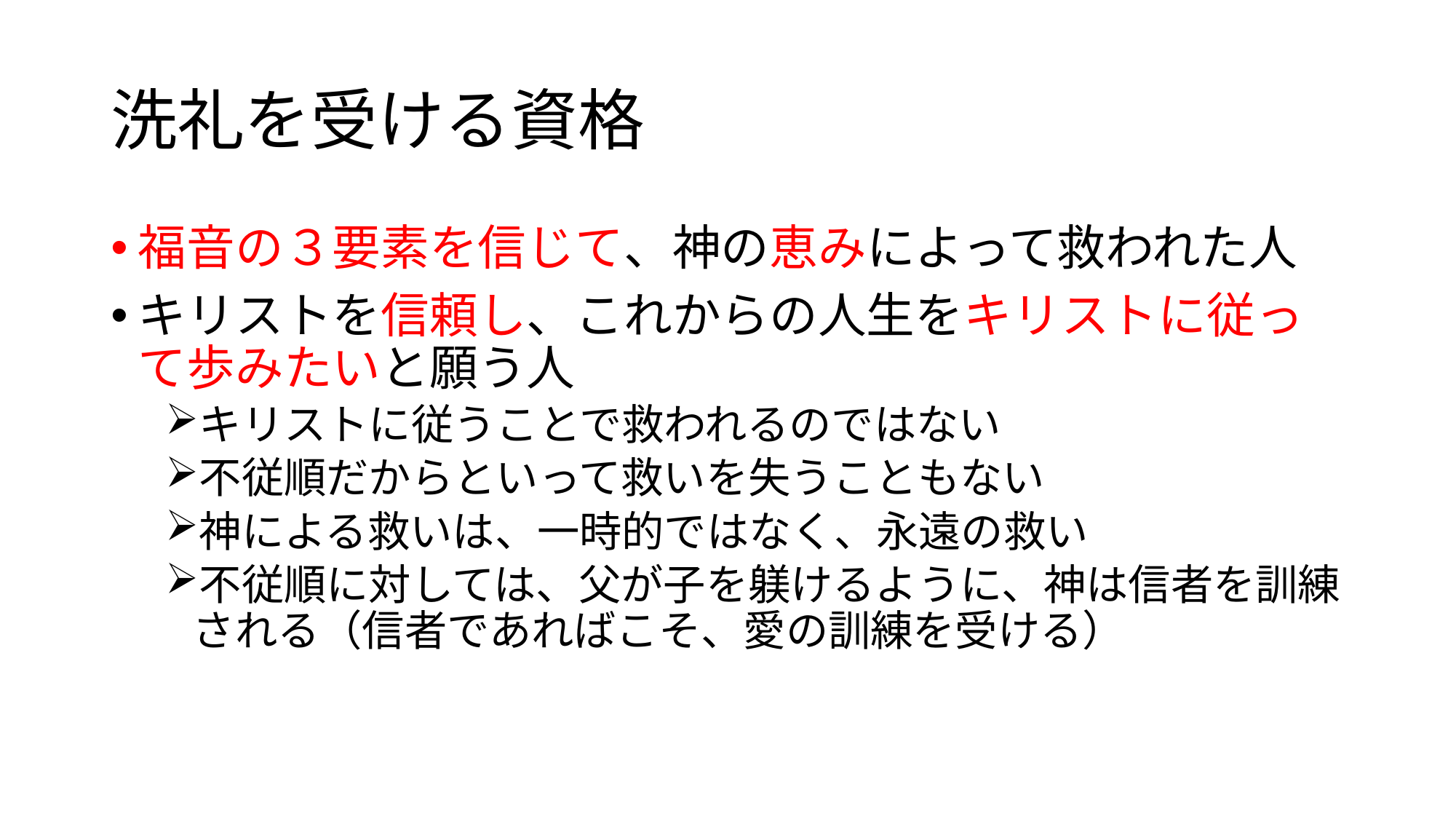

# 洗礼を受ける資格
福音の３要素を信じて、神の恵みによって救われた人
キリストを信頼し、これからの人生をキリストに従って歩みたいと願う人
キリストに従うことで救われるのではない
不従順だからといって救いを失うこともない
神による救いは、一時的ではなく、永遠の救い
不従順に対しては、父が子を躾けるように、神は信者を訓練される（信者であればこそ、愛の訓練を受ける）